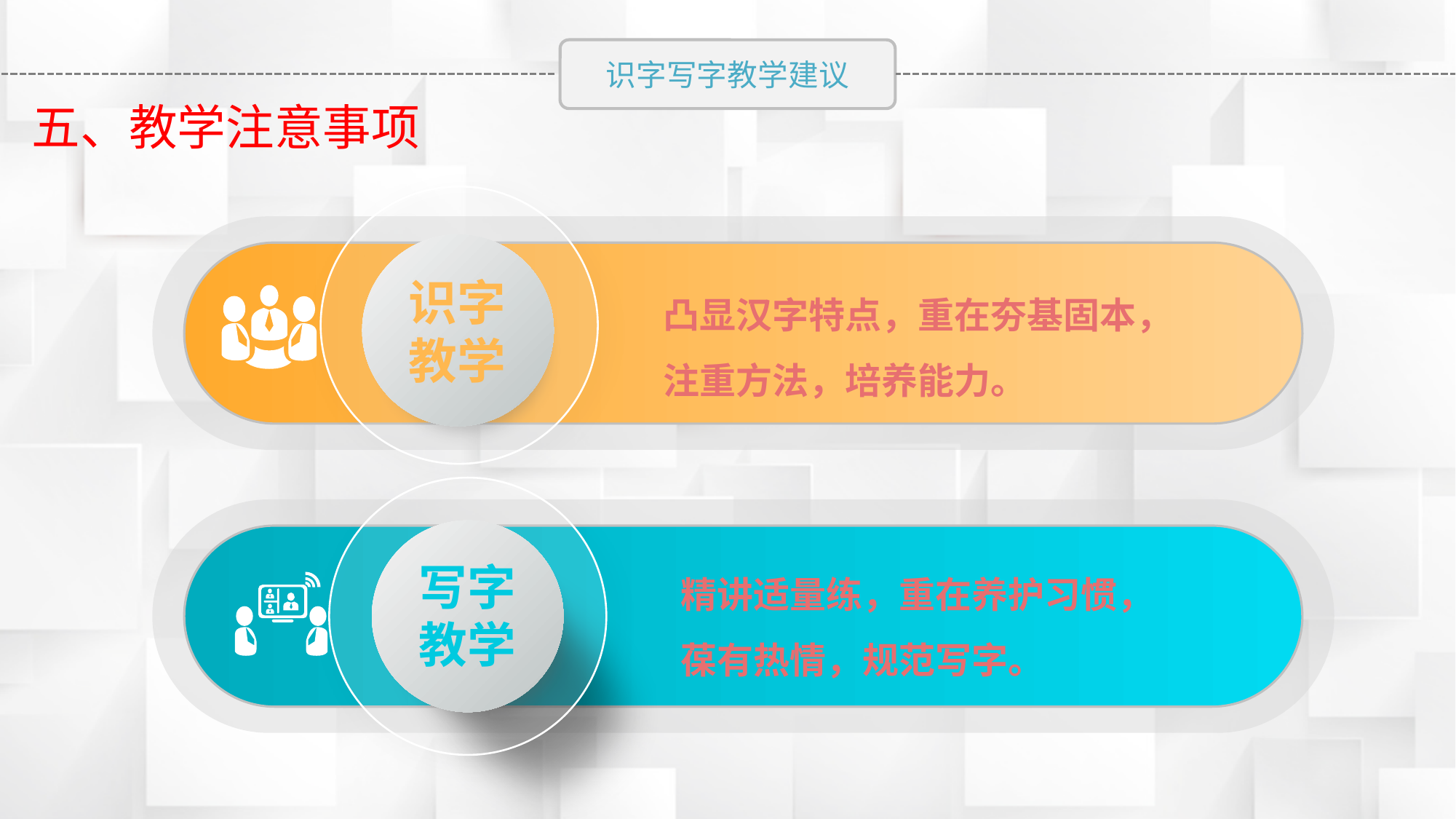

五、教学注意事项

识字教学

凸显汉字特点，重在夯基固本，
注重方法，培养能力。

写字教学

精讲适量练，重在养护习惯，
葆有热情，规范写字。